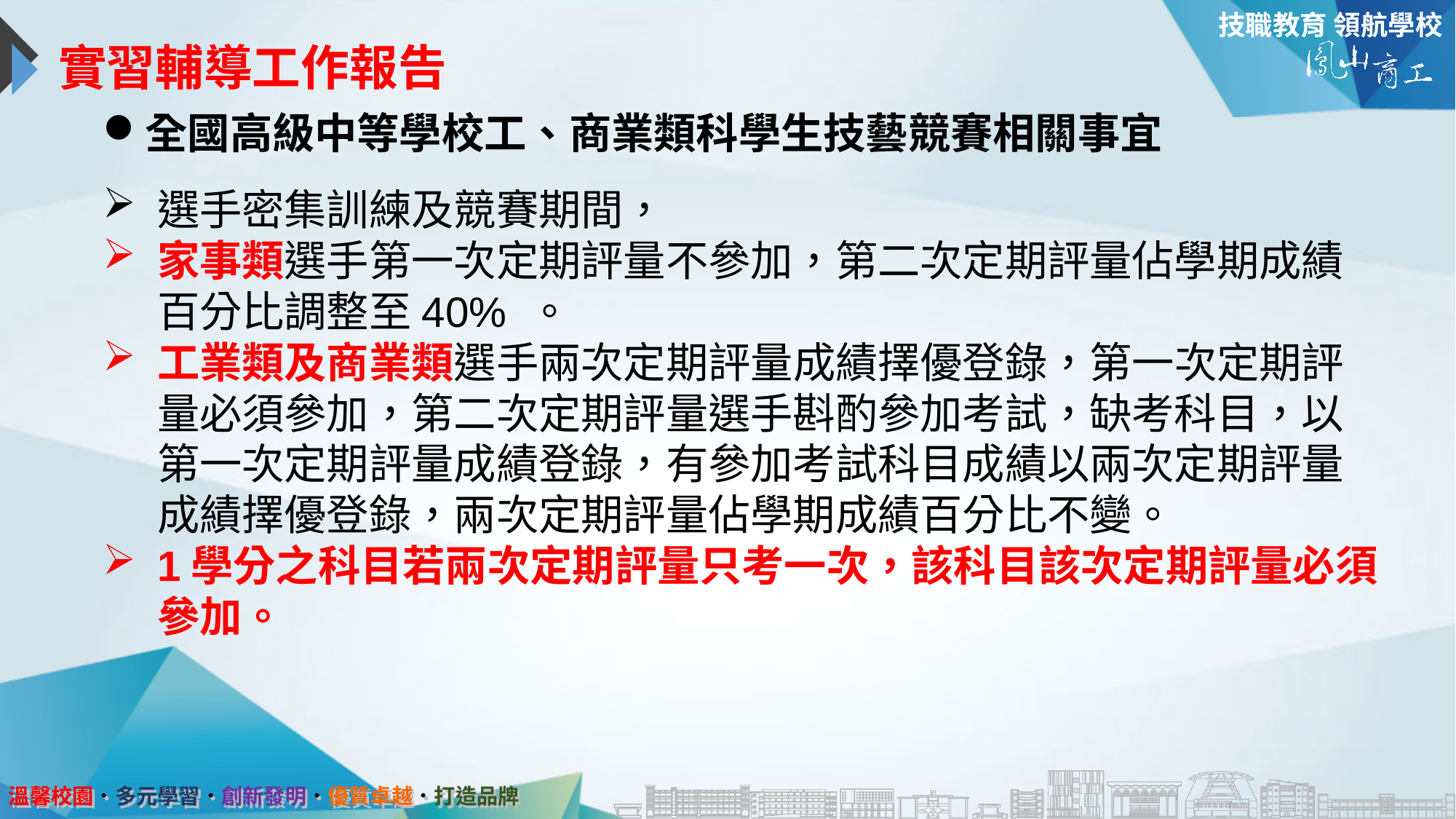

# 實習輔導工作報告
全國高級中等學校工、商業類科學生技藝競賽相關事宜
選手密集訓練及競賽期間，
家事類選手第一次定期評量不參加，第二次定期評量佔學期成績百分比調整至40% 。
工業類及商業類選手兩次定期評量成績擇優登錄，第一次定期評量必須參加，第二次定期評量選手斟酌參加考試，缺考科目，以第一次定期評量成績登錄，有參加考試科目成績以兩次定期評量成績擇優登錄，兩次定期評量佔學期成績百分比不變。
1學分之科目若兩次定期評量只考一次，該科目該次定期評量必須參加。